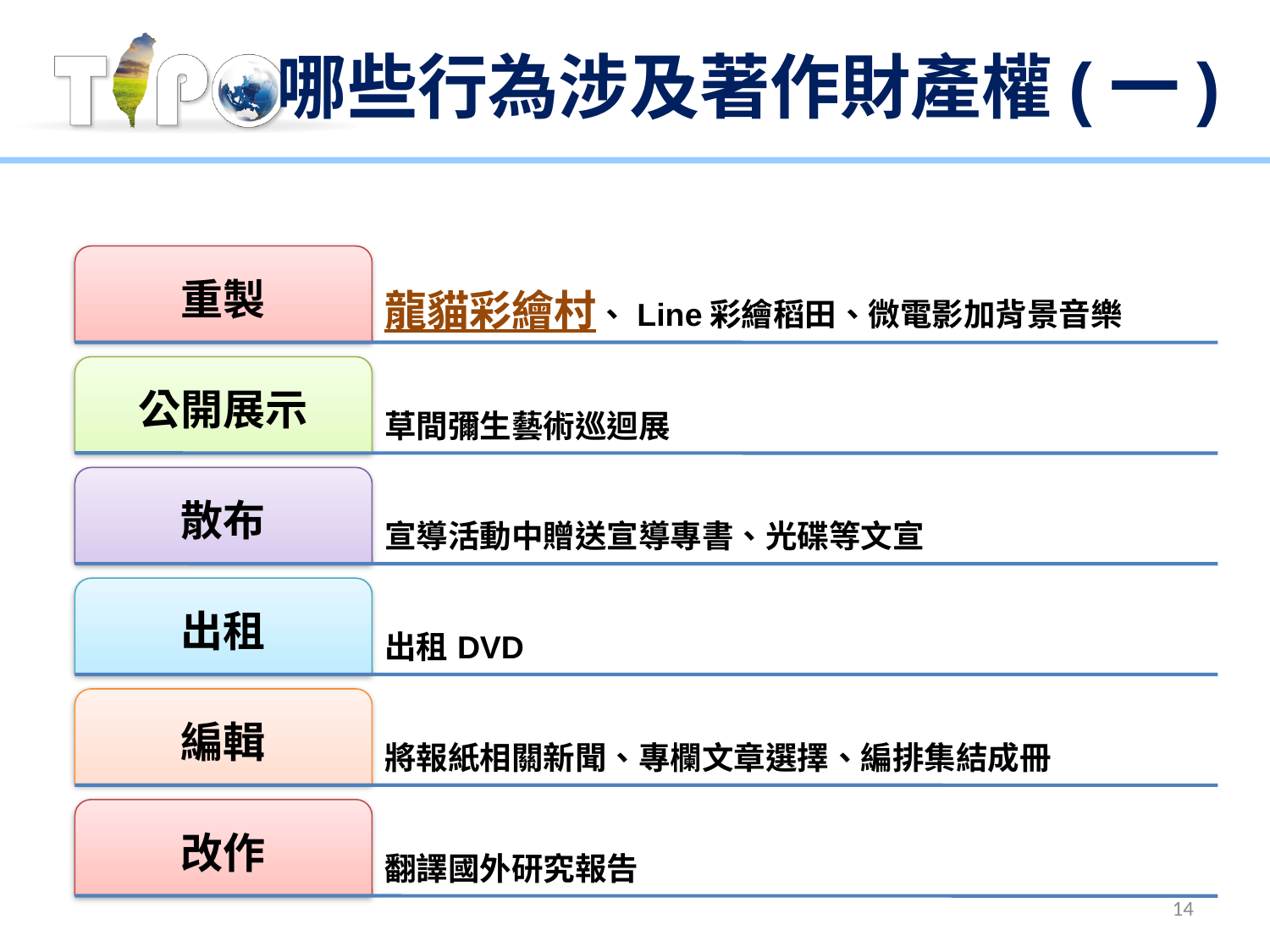

# 哪些行為涉及著作財產權(一)
重製
公開展示
草間彌生藝術巡迴展
散布
出租
宣導活動中贈送宣導專書、光碟等文宣
出租DVD
改作
翻譯國外研究報告
編輯
龍貓彩繪村、Line彩繪稻田、微電影加背景音樂
將報紙相關新聞、專欄文章選擇、編排集結成冊
14